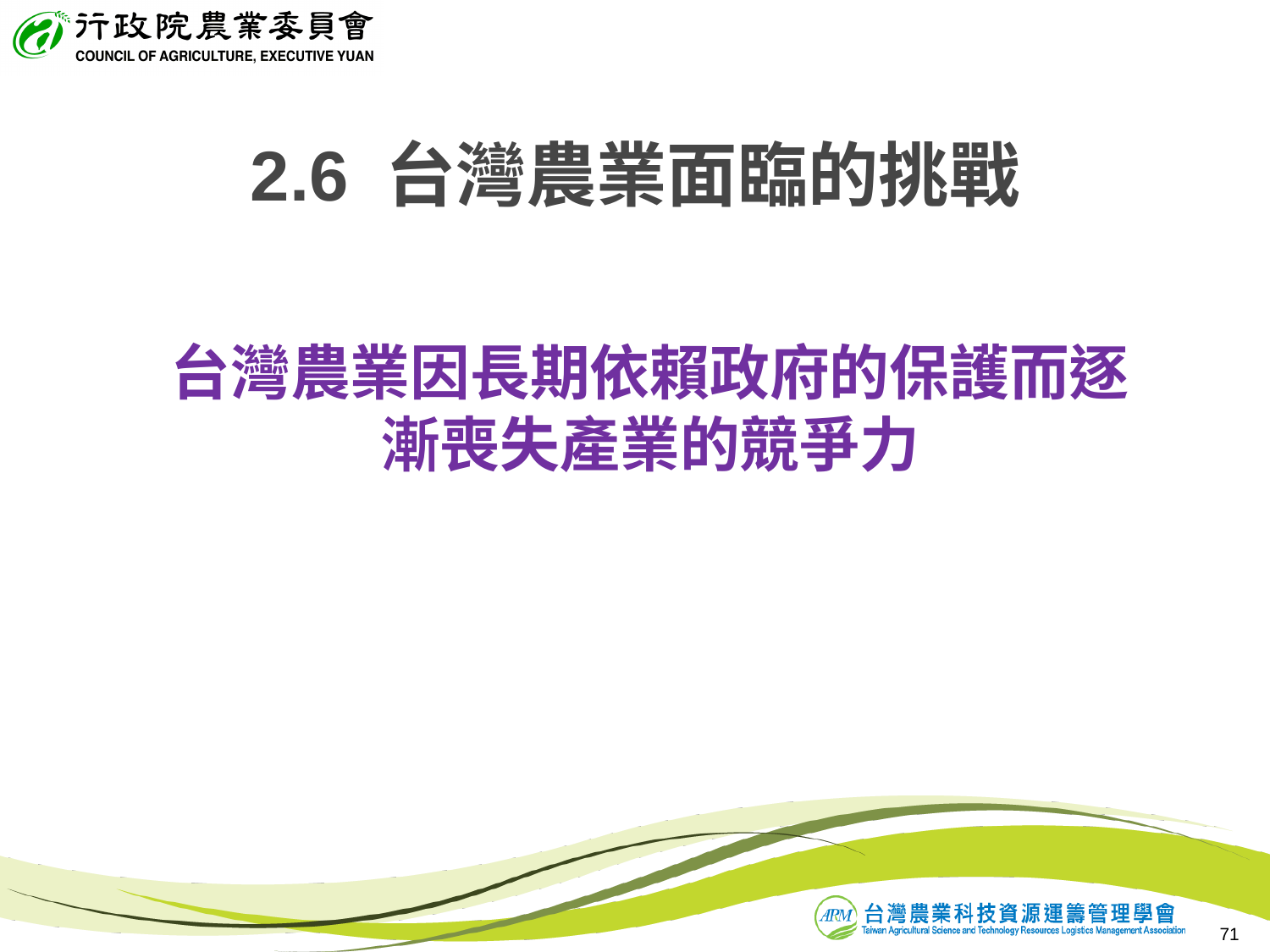

2.6 台灣農業面臨的挑戰
# 台灣農業因長期依賴政府的保護而逐漸喪失產業的競爭力
71